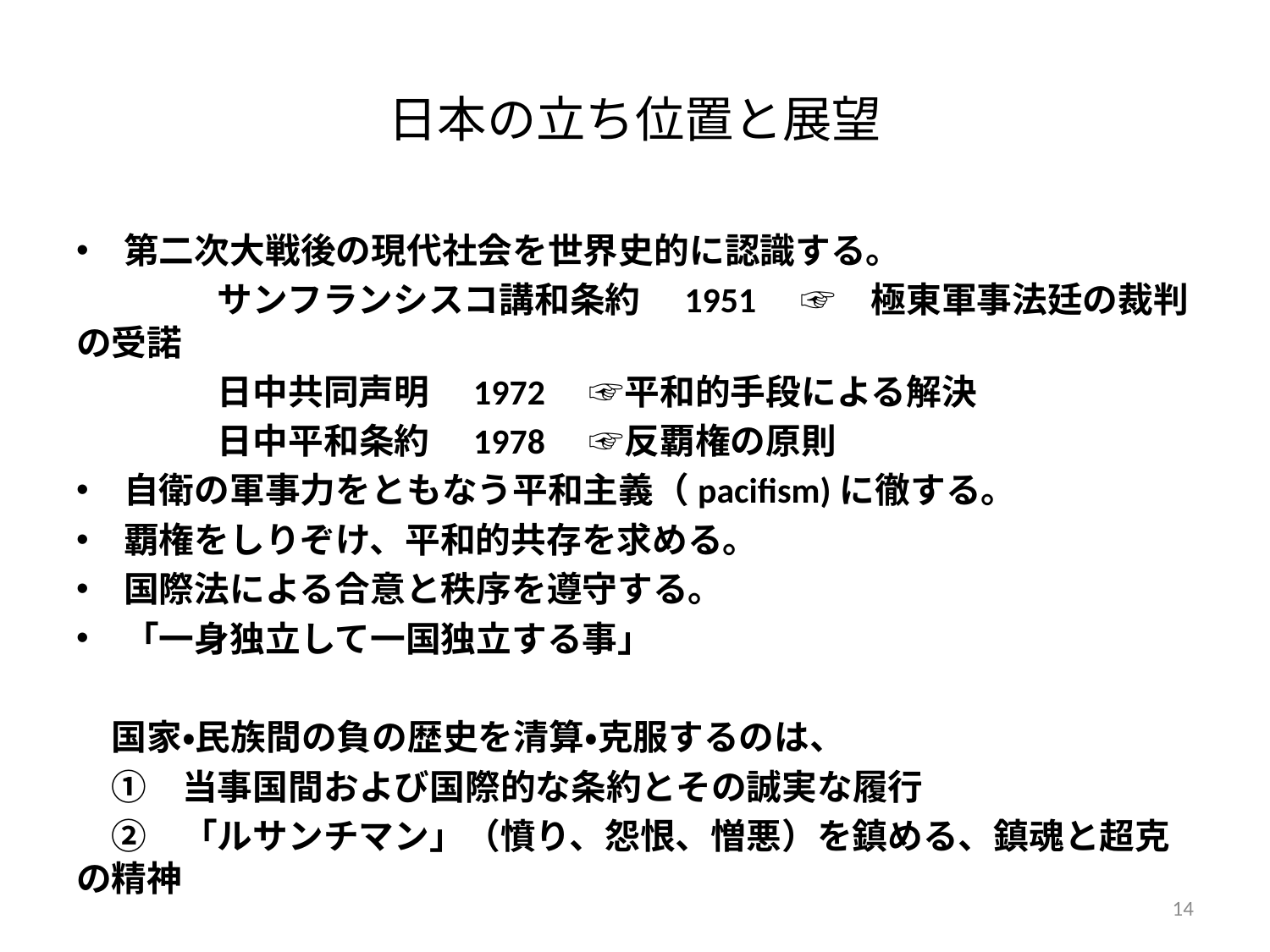

# 日本の立ち位置と展望
第二次大戦後の現代社会を世界史的に認識する。
　　　　サンフランシスコ講和条約　1951　☞　極東軍事法廷の裁判の受諾
　　　　日中共同声明　1972　☞平和的手段による解決
　　　　日中平和条約　1978　☞反覇権の原則
自衛の軍事力をともなう平和主義（pacifism)に徹する。
覇権をしりぞけ、平和的共存を求める。
国際法による合意と秩序を遵守する。
「一身独立して一国独立する事」

　国家・民族間の負の歴史を清算・克服するのは、
　①　当事国間および国際的な条約とその誠実な履行
　②　「ルサンチマン」（憤り、怨恨、憎悪）を鎮める、鎮魂と超克の精神

14